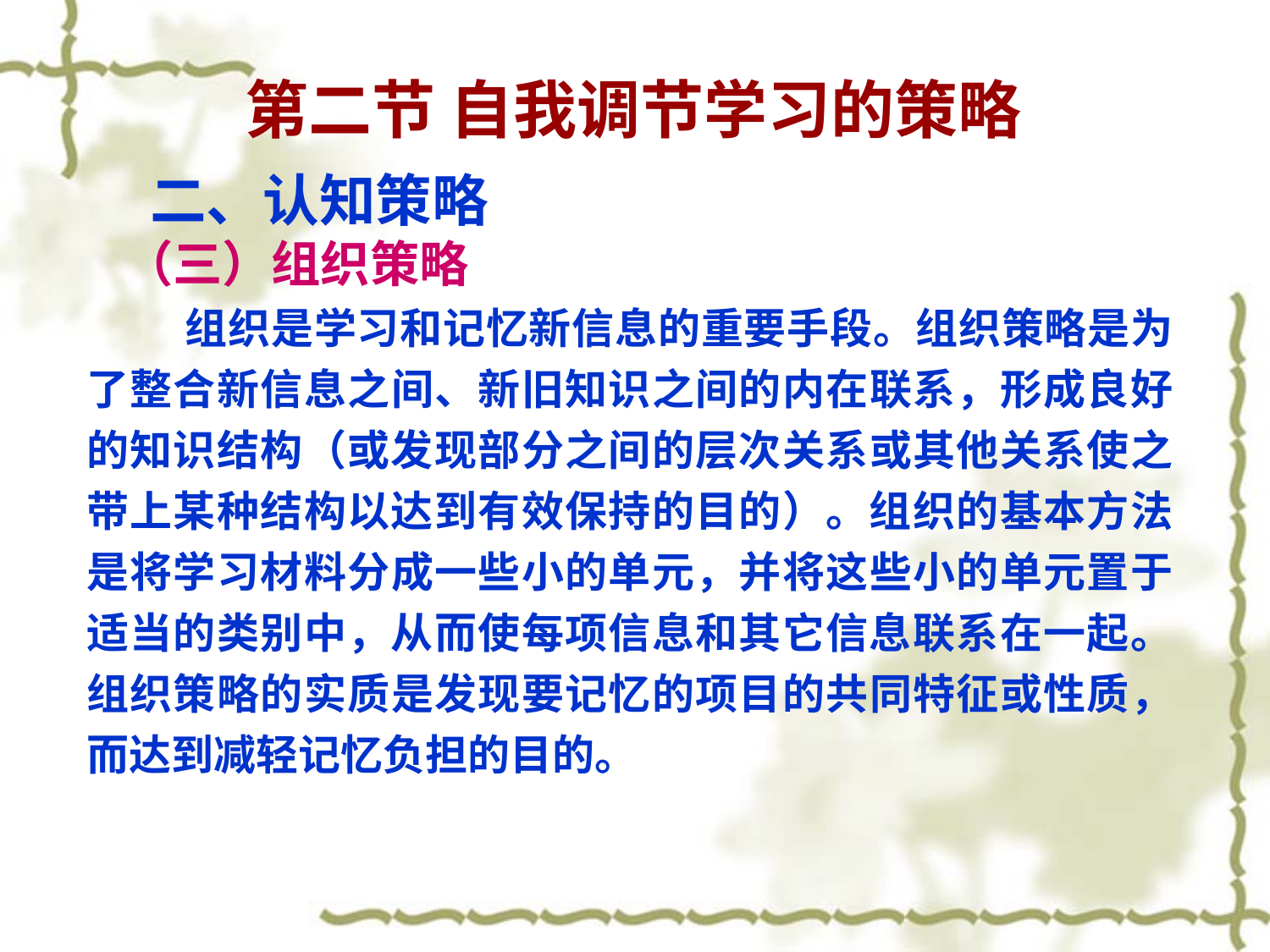

第二节 自我调节学习的策略
 二、认知策略
（三）组织策略
     组织是学习和记忆新信息的重要手段。组织策略是为了整合新信息之间、新旧知识之间的内在联系，形成良好的知识结构（或发现部分之间的层次关系或其他关系使之带上某种结构以达到有效保持的目的）。组织的基本方法是将学习材料分成一些小的单元，并将这些小的单元置于适当的类别中，从而使每项信息和其它信息联系在一起。 组织策略的实质是发现要记忆的项目的共同特征或性质，而达到减轻记忆负担的目的。